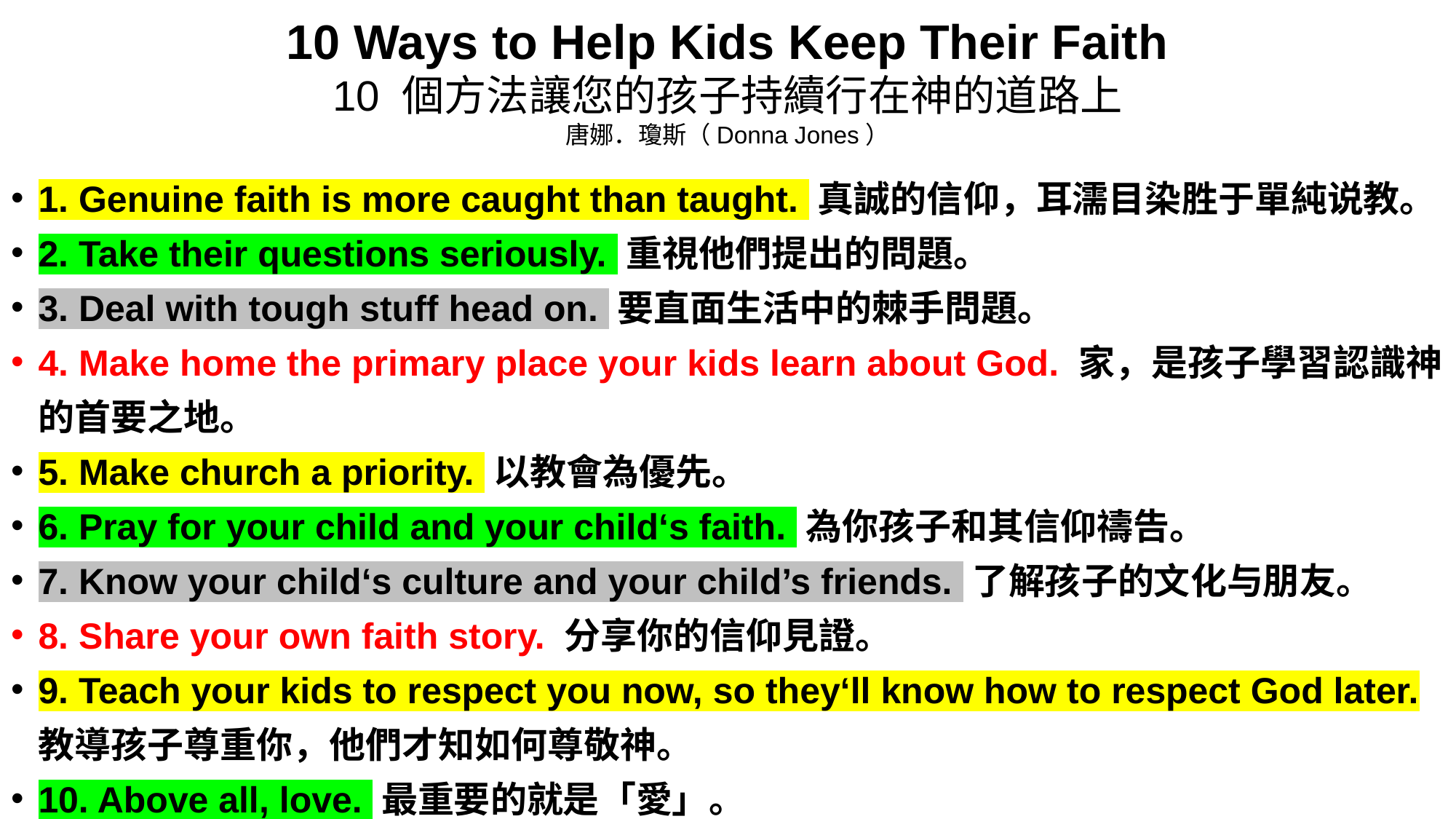

# 10 Ways to Help Kids Keep Their Faith 10 個方法讓您的孩子持續行在神的道路上 唐娜．瓊斯（Donna Jones）
1. Genuine faith is more caught than taught. 真誠的信仰，耳濡目染胜于單純说教。
2. Take their questions seriously. 重視他們提出的問題。
3. Deal with tough stuff head on. 要直面生活中的棘手問題。
4. Make home the primary place your kids learn about God. 家，是孩子學習認識神的首要之地。
5. Make church a priority. 以教會為優先。
6. Pray for your child and your child‘s faith. 為你孩子和其信仰禱告。
7. Know your child‘s culture and your child’s friends. 了解孩子的文化与朋友。
8. Share your own faith story. 分享你的信仰見證。
9. Teach your kids to respect you now, so they‘ll know how to respect God later. 教導孩子尊重你，他們才知如何尊敬神。
10. Above all, love. 最重要的就是「愛」。